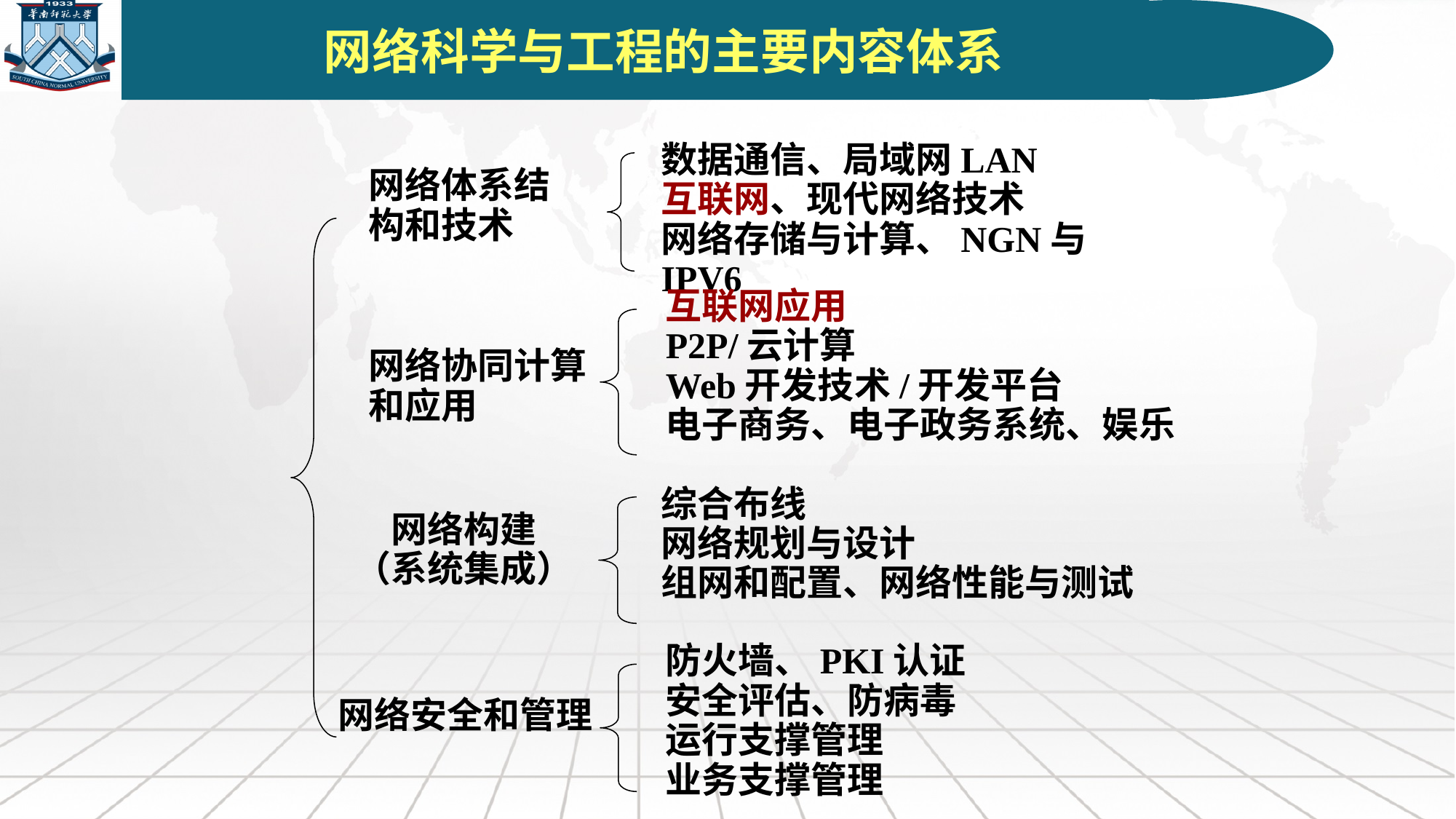

网络科学与工程的主要内容体系

数据通信、局域网LAN
互联网、现代网络技术
网络存储与计算、NGN与IPV6
信息的传递要依靠网络，因此实现信息化离不开完善的网络。网络已成为信息社会的命脉和重要基础。

网络包含了技术、应用、工程和管理四大部分内容

网络体系结构和技术

互联网应用
P2P/云计算
Web开发技术/开发平台
电子商务、电子政务系统、娱乐

网络协同计算和应用
综合布线
网络规划与设计
组网和配置、网络性能与测试

网络构建
（系统集成）
防火墙、PKI认证
安全评估、防病毒
运行支撑管理
业务支撑管理

网络安全和管理